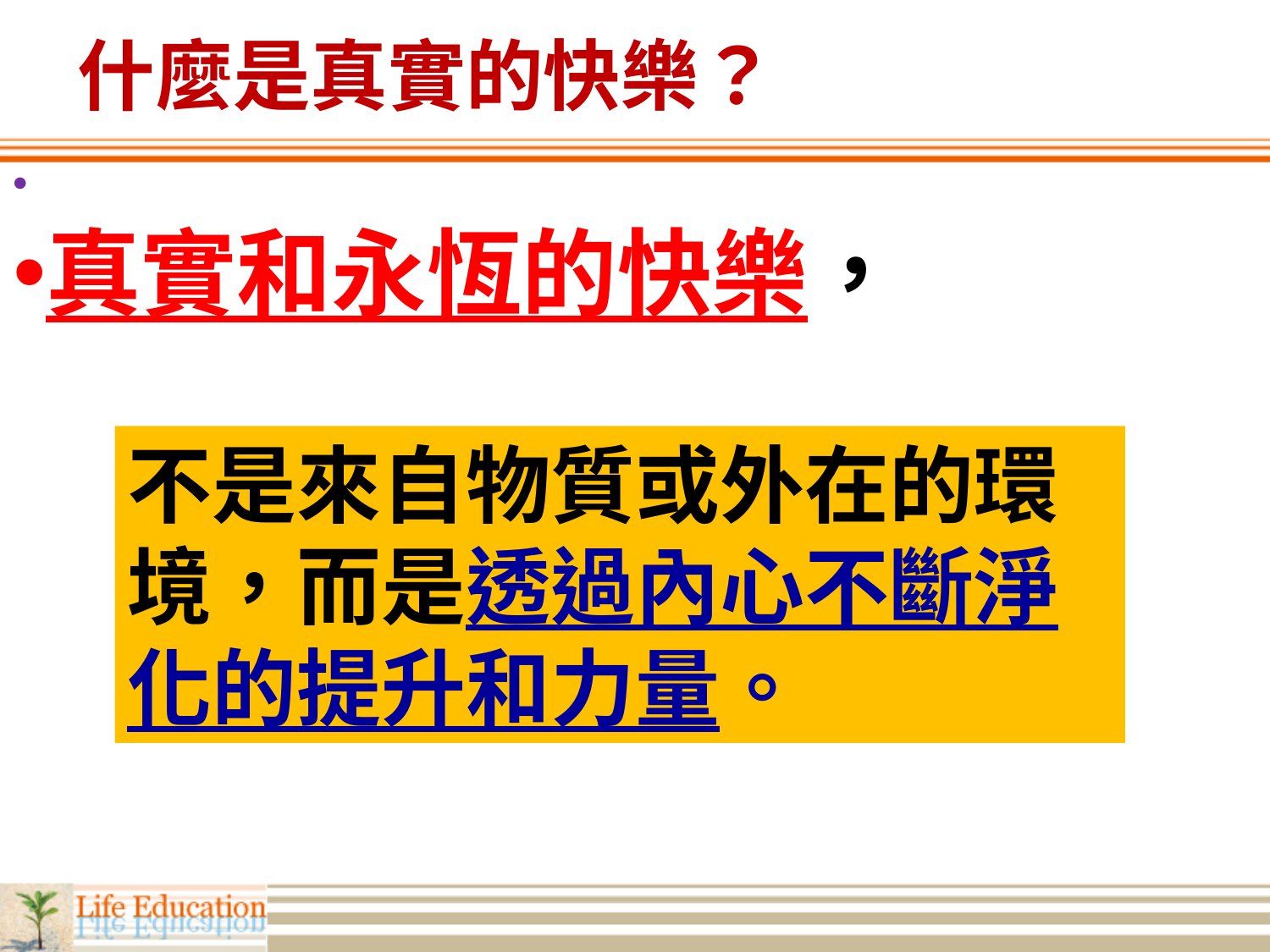

# 什麼是真實的快樂？

真實和永恆的快樂，
不是來自物質或外在的環境，而是透過內心不斷淨化的提升和力量。